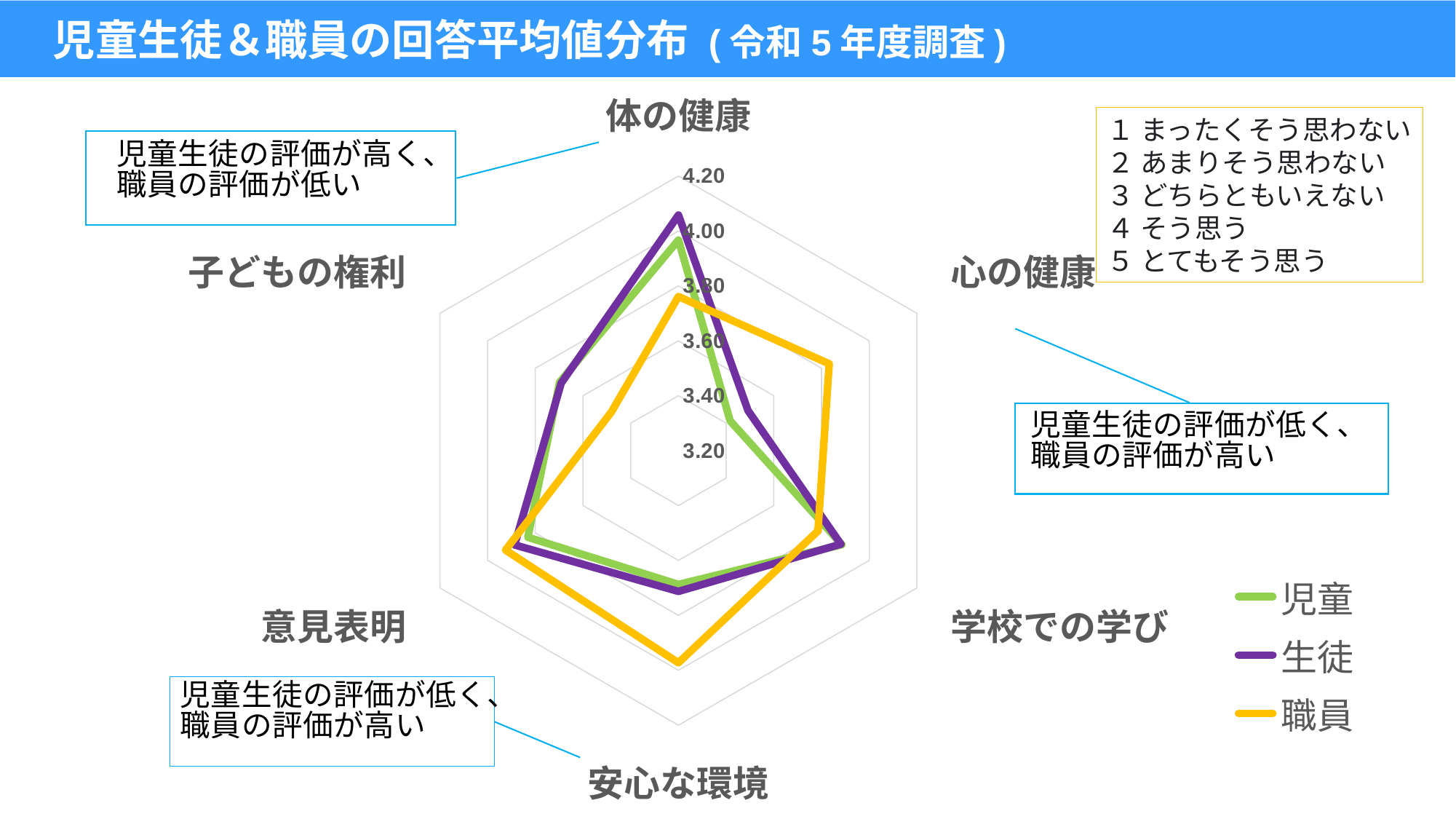

児童生徒＆職員の回答平均値分布 (令和5年度調査)

### Chart

| Category | 児童 | 生徒 | 職員 |
|---|---|---|---|
| 体の健康 | 3.96679788638097 | 4.0577371072239306 | 3.7610947661388563 |
| 心の健康 | 3.416795331027668 | 3.4916692858830167 | 3.832260248362834 |
| 学校での学び | 3.885161069064498 | 3.8812042320603304 | 3.7850726366893825 |
| 安心な環境 | 3.6874920782209495 | 3.7126415802713115 | 3.9726111079710957 |
| 意見表明 | 3.83124139852047 | 3.886806974452007 | 3.924832284471221 |
| 子どもの権利 | 3.698100992197616 | 3.691467624246017 | 3.4811864137346333 |
１ まったくそう思わない
２ あまりそう思わない
３ どちらともいえない
４ そう思う
５ とてもそう思う